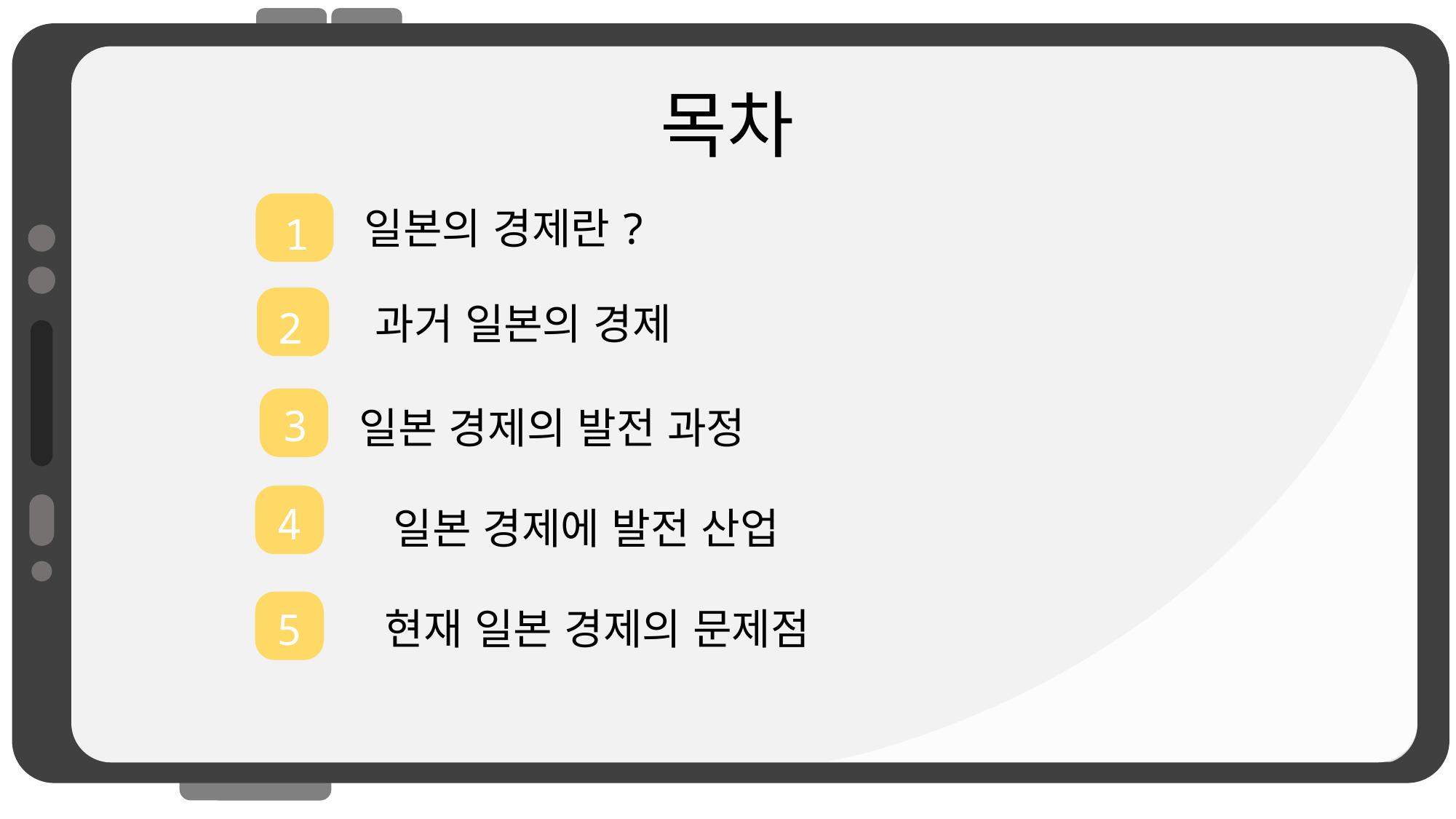

목차

일본의 경제란?
1

과거 일본의 경제
2

3
일본 경제의 발전 과정

4
일본 경제에 발전 산업

현재 일본 경제의 문제점
5